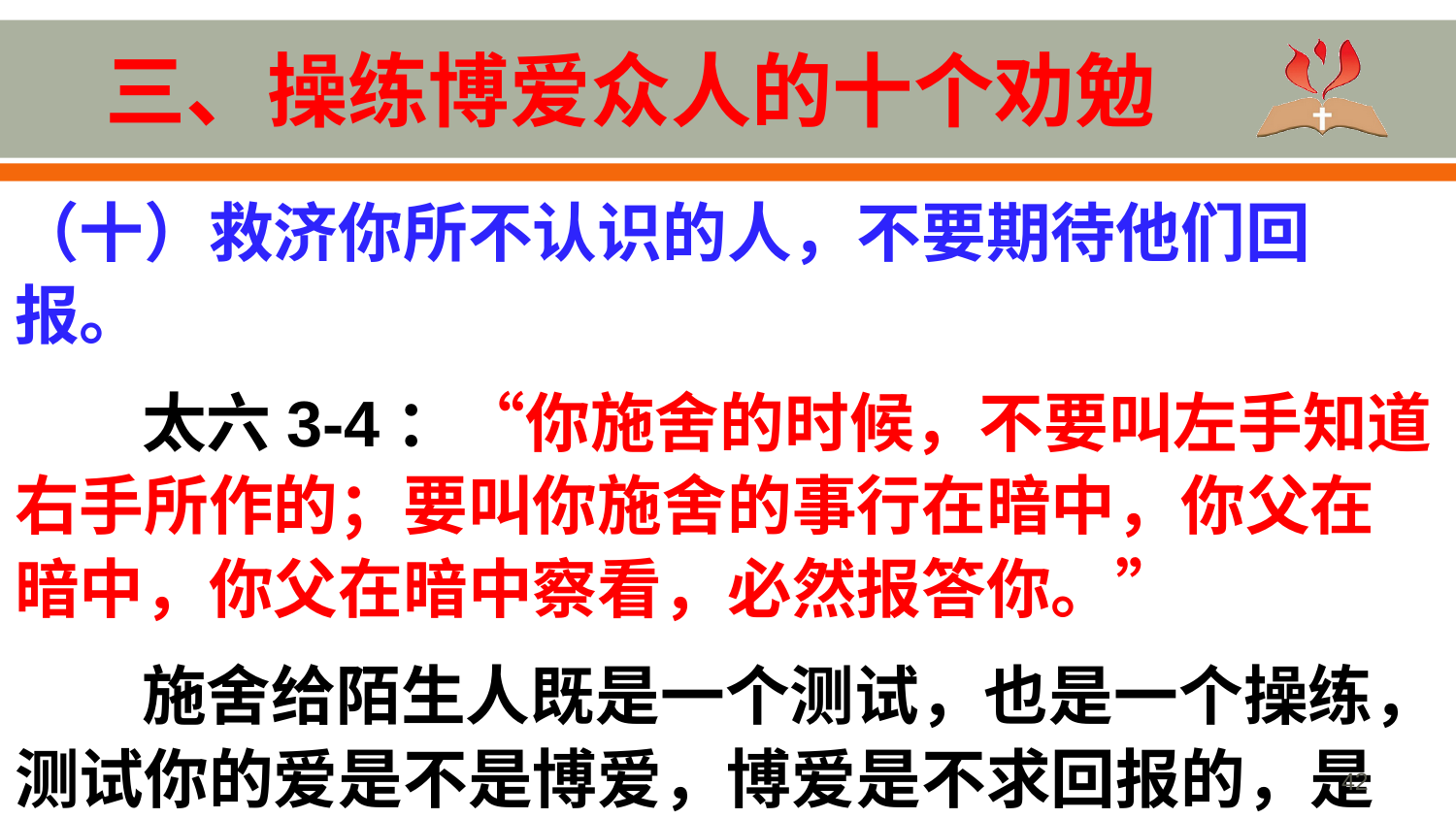

# 三、操练博爱众人的十个劝勉
（十）救济你所不认识的人，不要期待他们回报。
太六3-4：“你施舍的时候，不要叫左手知道右手所作的；要叫你施舍的事行在暗中，你父在暗中，你父在暗中察看，必然报答你。”
施舍给陌生人既是一个测试，也是一个操练，测试你的爱是不是博爱，博爱是不求回报的，是专为对方的益处的。

42